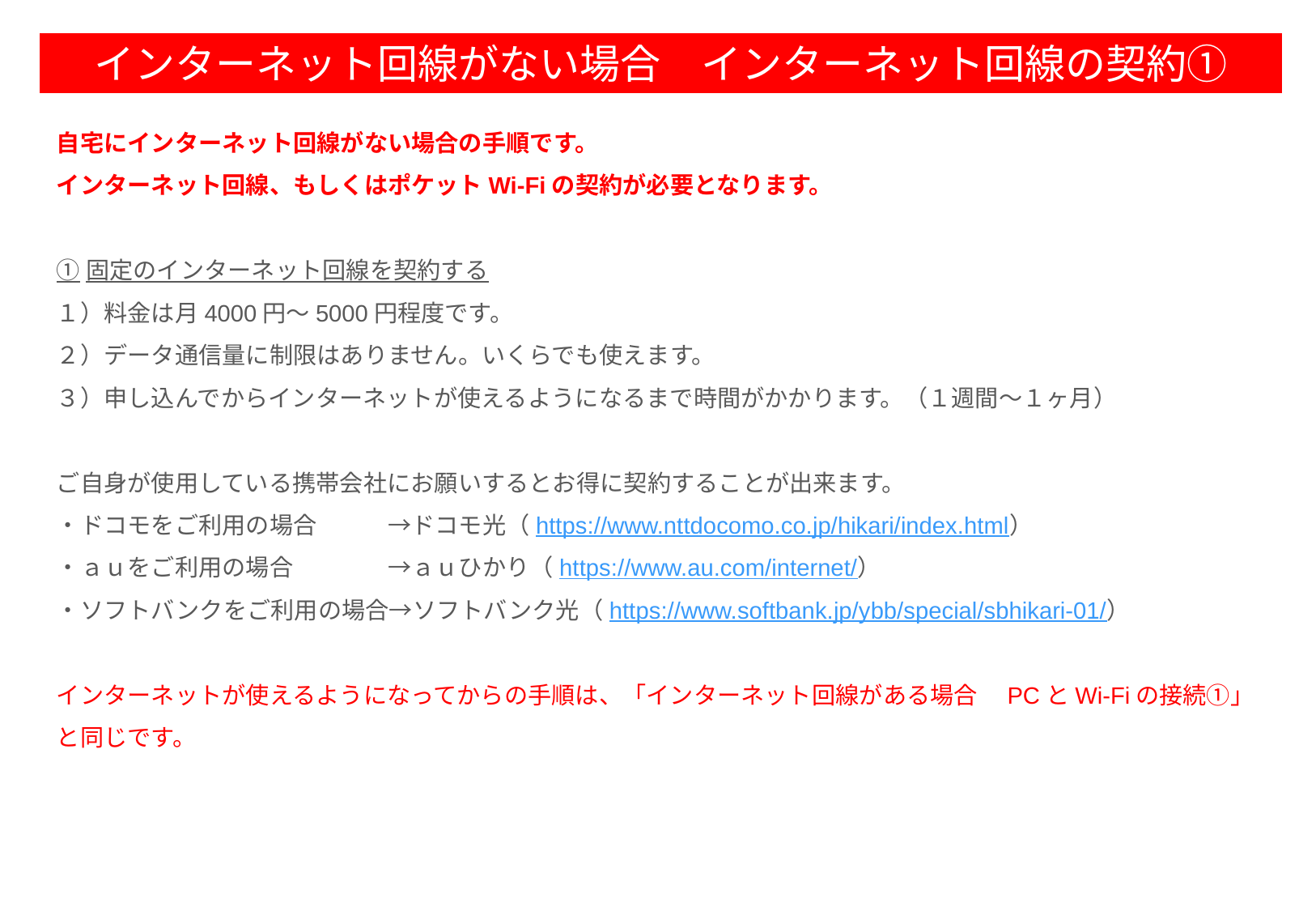

インターネット回線がない場合　インターネット回線の契約①
自宅にインターネット回線がない場合の手順です。
インターネット回線、もしくはポケットWi-Fiの契約が必要となります。

①固定のインターネット回線を契約する
１）料金は月4000円～5000円程度です。
２）データ通信量に制限はありません。いくらでも使えます。
３）申し込んでからインターネットが使えるようになるまで時間がかかります。（１週間～１ヶ月）

ご自身が使用している携帯会社にお願いするとお得に契約することが出来ます。
・ドコモをご利用の場合　　　→ドコモ光（https://www.nttdocomo.co.jp/hikari/index.html）
・ａｕをご利用の場合　　　　→ａｕひかり（https://www.au.com/internet/）
・ソフトバンクをご利用の場合→ソフトバンク光（https://www.softbank.jp/ybb/special/sbhikari-01/）

インターネットが使えるようになってからの手順は、「インターネット回線がある場合　PCとWi-Fiの接続①」と同じです。